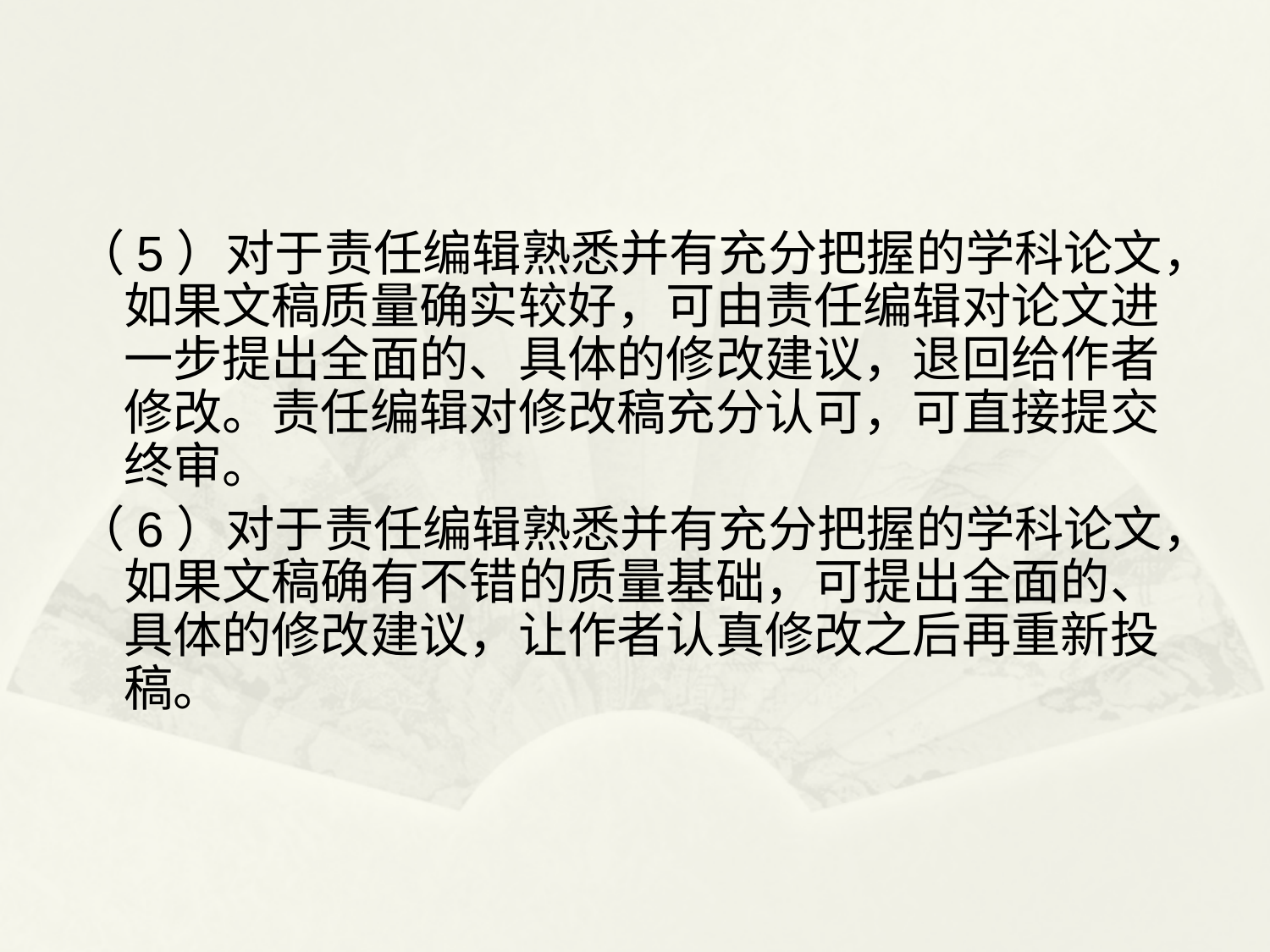

（5）对于责任编辑熟悉并有充分把握的学科论文，如果文稿质量确实较好，可由责任编辑对论文进一步提出全面的、具体的修改建议，退回给作者修改。责任编辑对修改稿充分认可，可直接提交终审。
（6）对于责任编辑熟悉并有充分把握的学科论文，如果文稿确有不错的质量基础，可提出全面的、具体的修改建议，让作者认真修改之后再重新投稿。